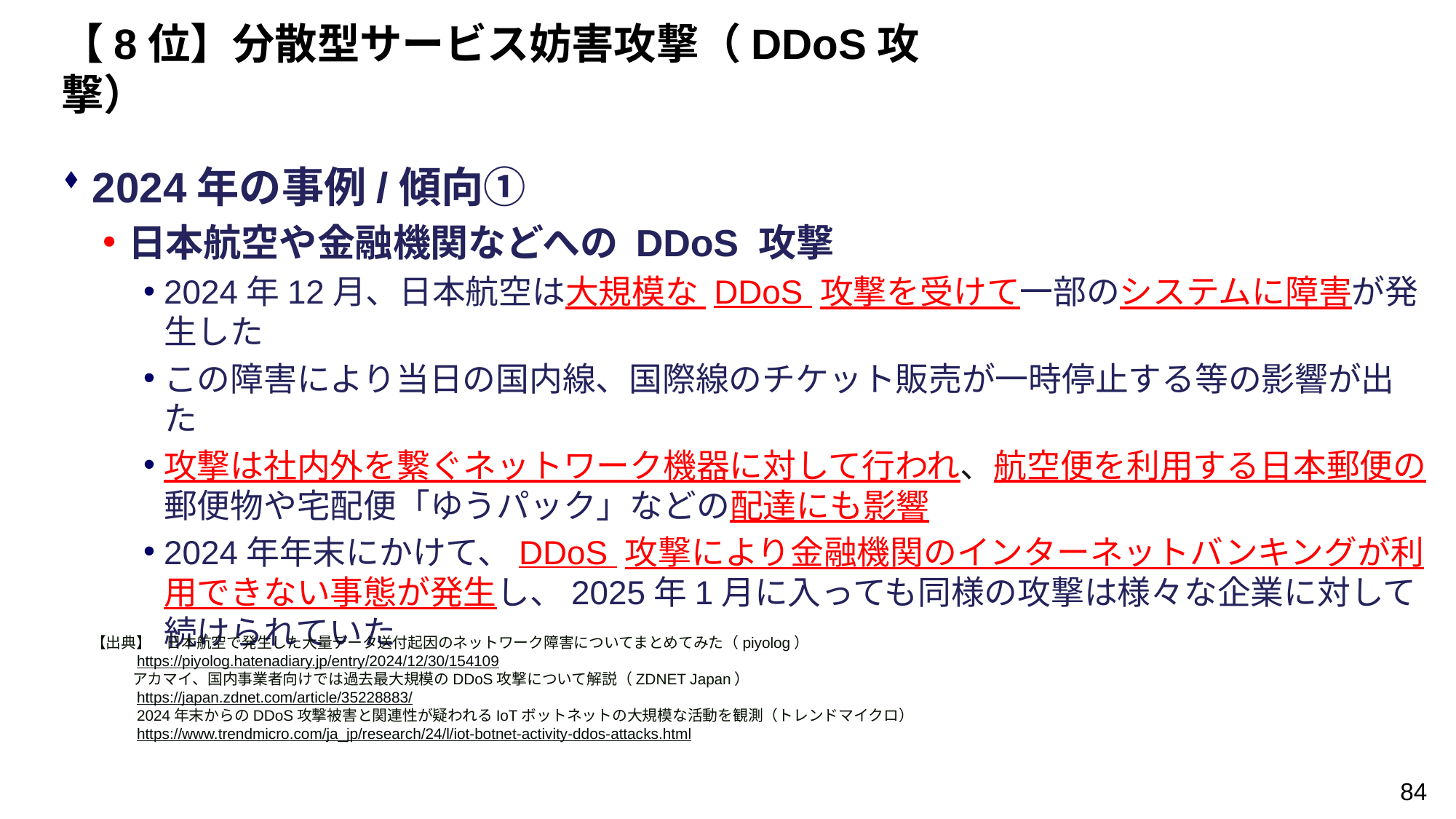

【8位】分散型サービス妨害攻撃（DDoS攻撃）
2024年の事例/傾向①
日本航空や金融機関などへの DDoS 攻撃
2024年12月、日本航空は大規模な DDoS 攻撃を受けて一部のシステムに障害が発生した
この障害により当日の国内線、国際線のチケット販売が一時停止する等の影響が出た
攻撃は社内外を繋ぐネットワーク機器に対して行われ、航空便を利用する日本郵便の郵便物や宅配便「ゆうパック」などの配達にも影響
2024年年末にかけて、DDoS 攻撃により金融機関のインターネットバンキングが利用できない事態が発生し、2025年1月に入っても同様の攻撃は様々な企業に対して続けられていた
【出典】　日本航空で発生した大量データ送付起因のネットワーク障害についてまとめてみた（piyolog）
           https://piyolog.hatenadiary.jp/entry/2024/12/30/154109
           アカマイ、国内事業者向けでは過去最大規模のDDoS攻撃について解説（ZDNET Japan）
           https://japan.zdnet.com/article/35228883/
           2024年末からのDDoS攻撃被害と関連性が疑われるIoTボットネットの大規模な活動を観測（トレンドマイクロ）
           https://www.trendmicro.com/ja_jp/research/24/l/iot-botnet-activity-ddos-attacks.html
84